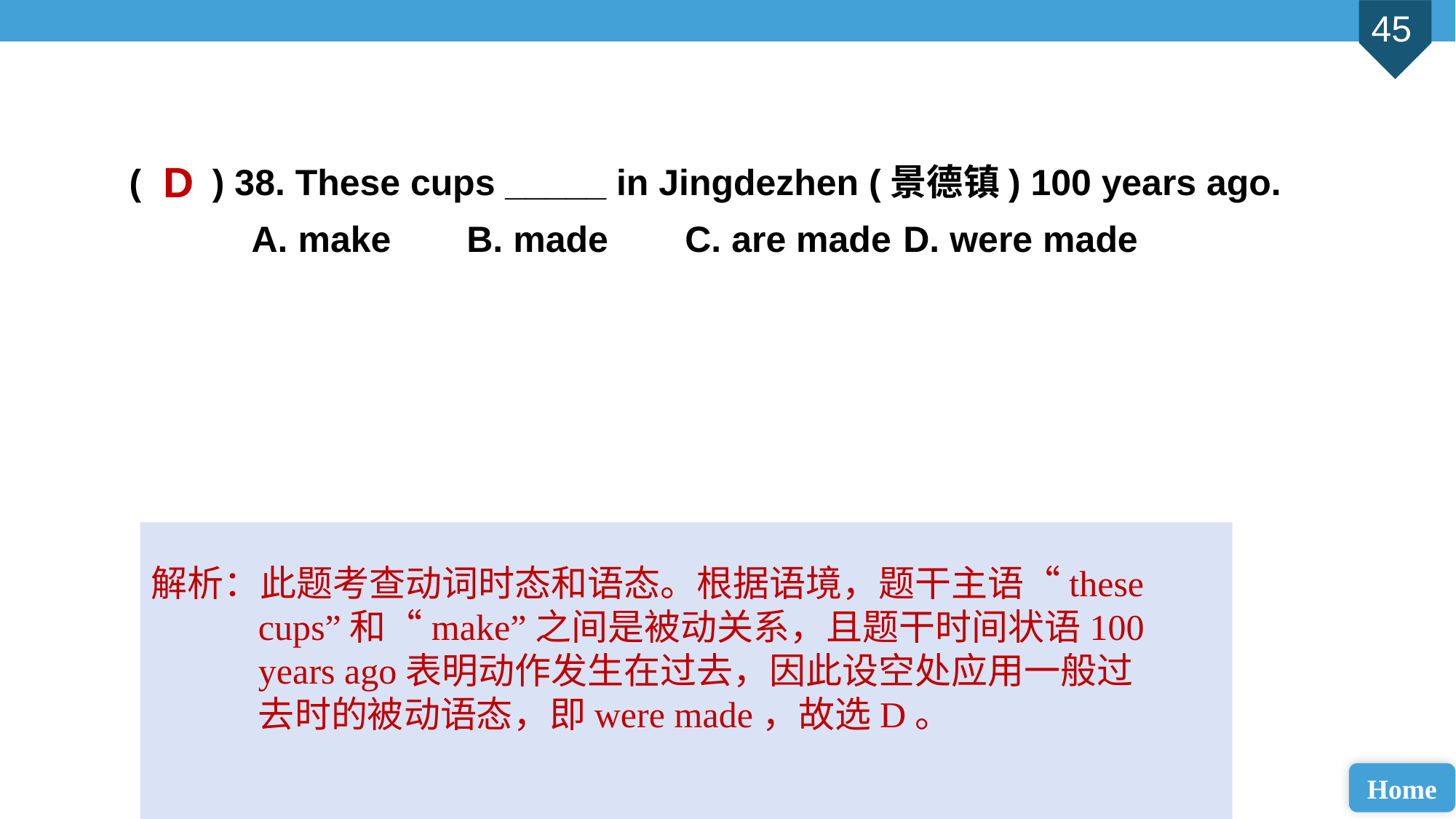

(       ) 38. These cups _____ in Jingdezhen (景德镇) 100 years ago.
            A. make	 B. made	 C. are made	 D. were made
D

解析：此题考查动词时态和语态。根据语境，题干主语“these cups”和“make”之间是被动关系，且题干时间状语100 years ago表明动作发生在过去，因此设空处应用一般过去时的被动语态，即were made，故选D。